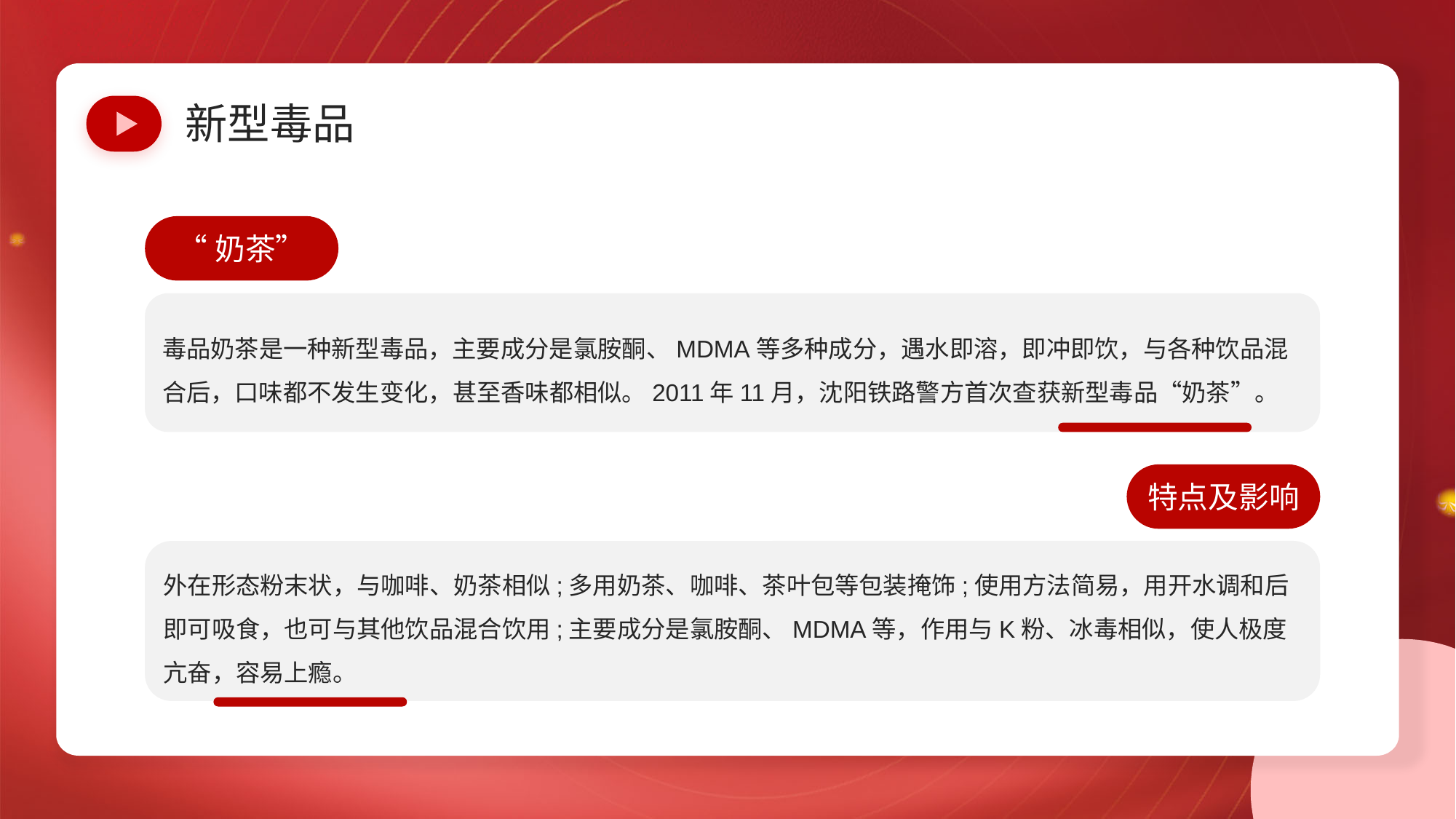

新型毒品
“奶茶”
毒品奶茶是一种新型毒品，主要成分是氯胺酮、MDMA等多种成分，遇水即溶，即冲即饮，与各种饮品混合后，口味都不发生变化，甚至香味都相似。2011年11月，沈阳铁路警方首次查获新型毒品“奶茶”。

特点及影响
外在形态粉末状，与咖啡、奶茶相似;多用奶茶、咖啡、茶叶包等包装掩饰;使用方法简易，用开水调和后即可吸食，也可与其他饮品混合饮用;主要成分是氯胺酮、MDMA等，作用与K粉、冰毒相似，使人极度亢奋，容易上瘾。